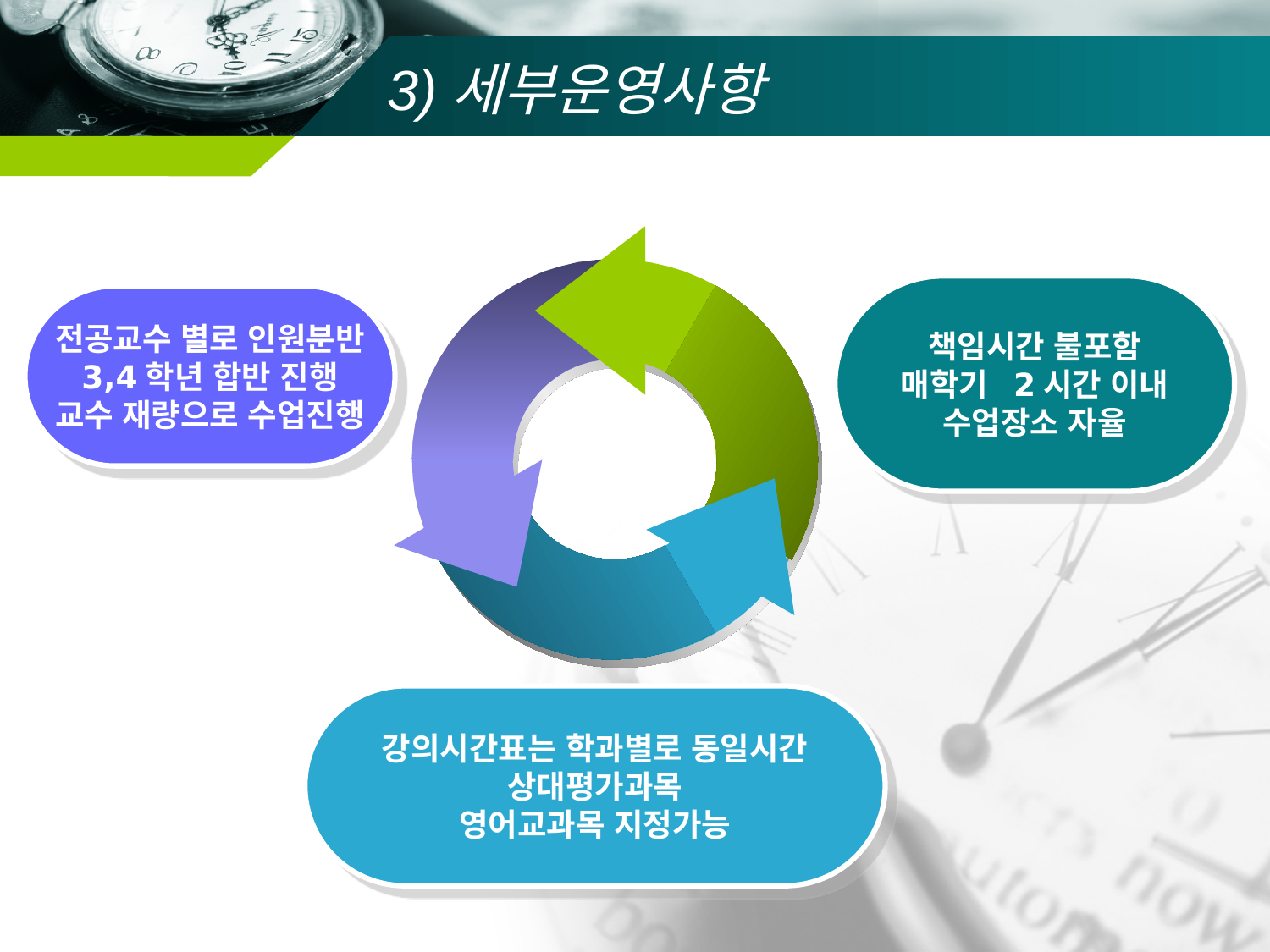

# 3)세부운영사항

책임시간 불포함
매학기  2시간 이내
수업장소 자율
전공교수 별로 인원분반
3,4학년 합반 진행
교수 재량으로 수업진행
강의시간표는 학과별로 동일시간
상대평가과목
영어교과목 지정가능